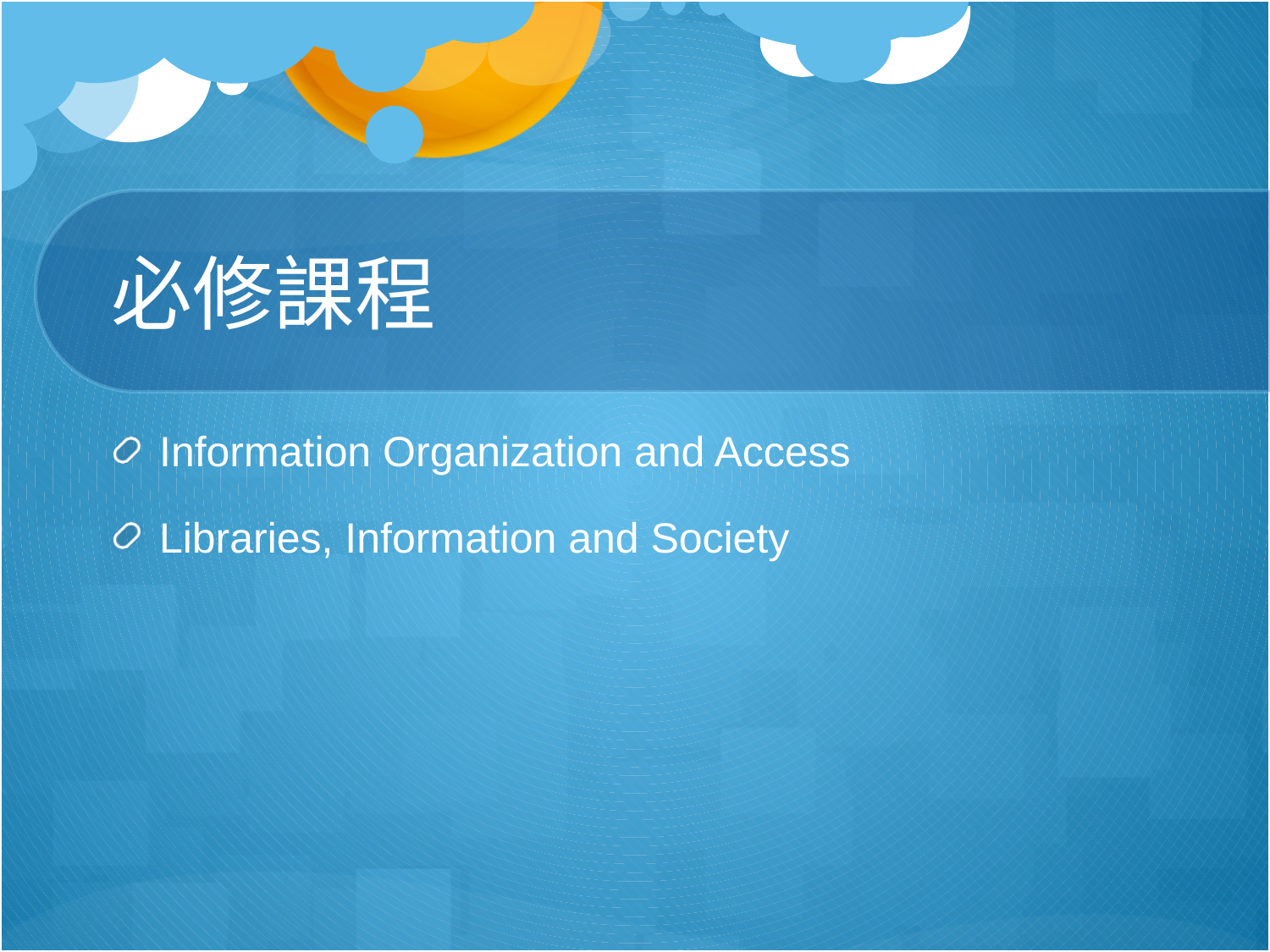

# 必修課程
Information Organization and Access
Libraries, Information and Society